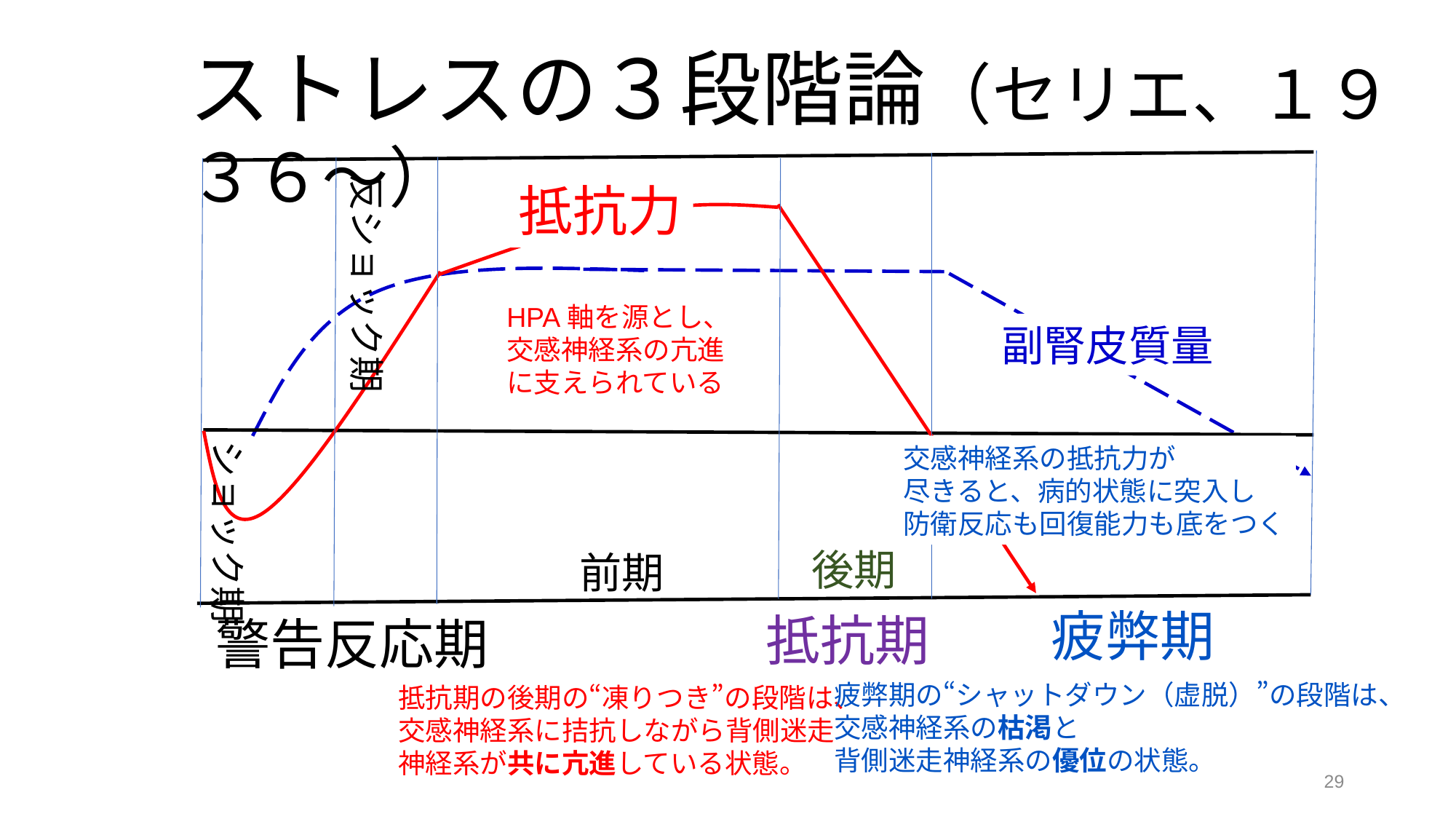

ストレスの３段階論（セリエ、１９３６～）

反ショック期
抵抗力
副腎皮質量
ショック期
後期
前期
疲弊期
抵抗期
警告反応期
HPA軸を源とし、
交感神経系の亢進
に支えられている
交感神経系の抵抗力が
尽きると、病的状態に突入し
防衛反応も回復能力も底をつく
疲弊期の“シャットダウン（虚脱）”の段階は、
交感神経系の枯渇と
背側迷走神経系の優位の状態。
抵抗期の後期の“凍りつき”の段階は、
交感神経系に拮抗しながら背側迷走
神経系が共に亢進している状態。

29